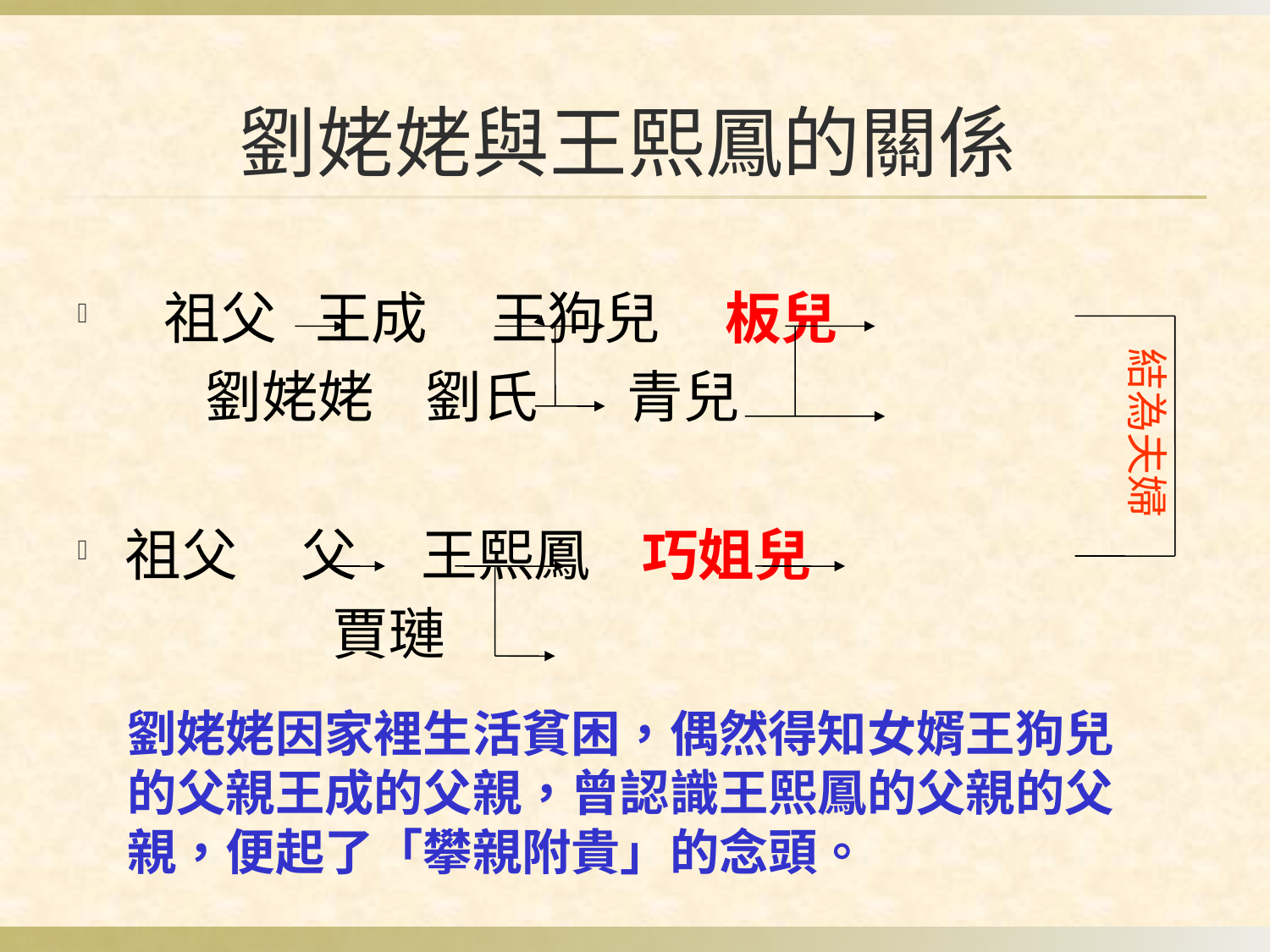

# 劉姥姥與王熙鳳的關係
  祖父   王成     王狗兒     板兒
         劉姥姥    劉氏       青兒

祖父     父     王熙鳳    巧姐兒
                   賈璉

結為夫婦

劉姥姥因家裡生活貧困，偶然得知女婿王狗兒的父親王成的父親，曾認識王熙鳳的父親的父親，便起了「攀親附貴」的念頭。